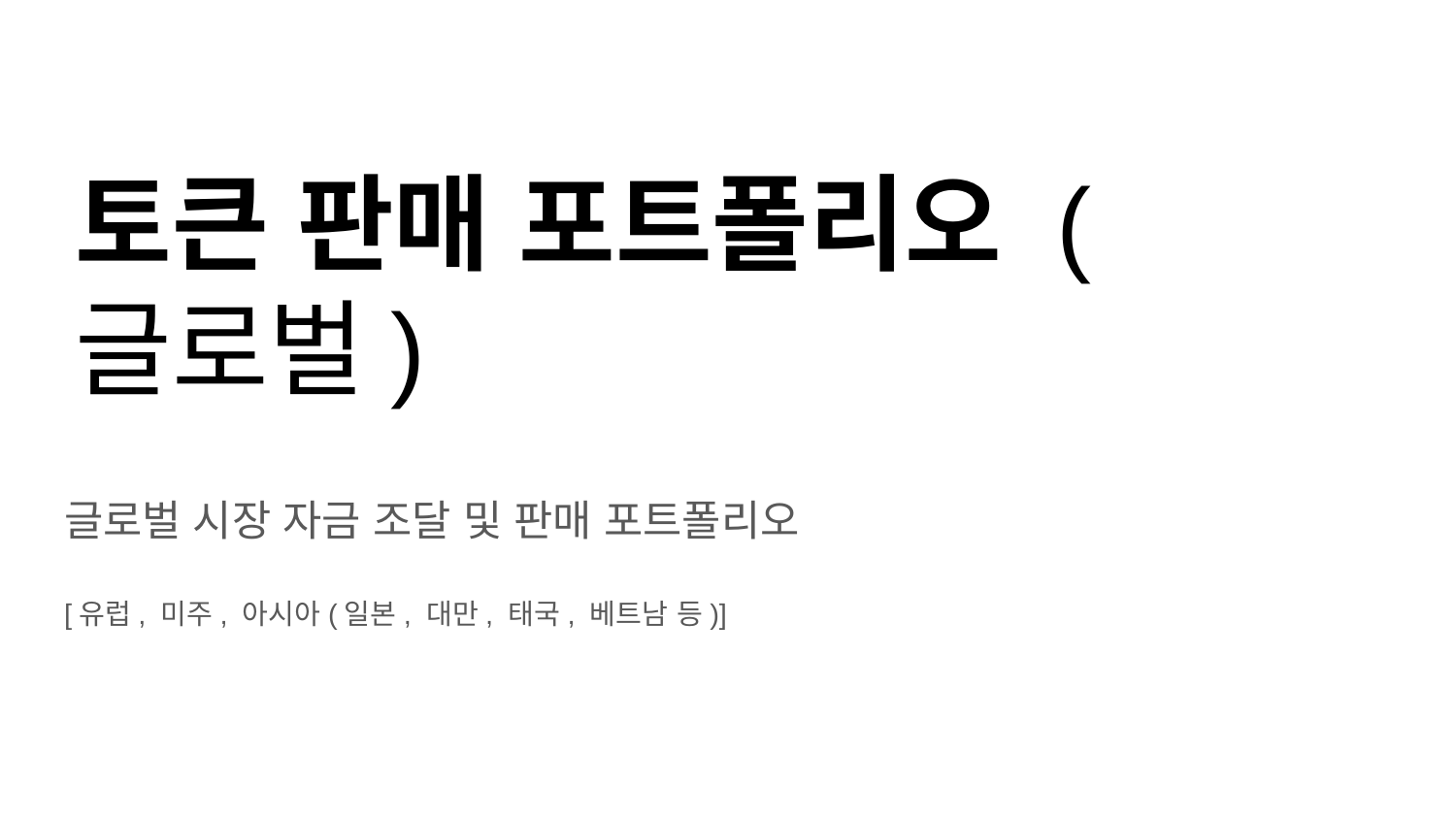

토큰 판매 포트폴리오 (글로벌)

#

글로벌 시장 자금 조달 및 판매 포트폴리오

[유럽, 미주, 아시아(일본, 대만, 태국, 베트남 등)]